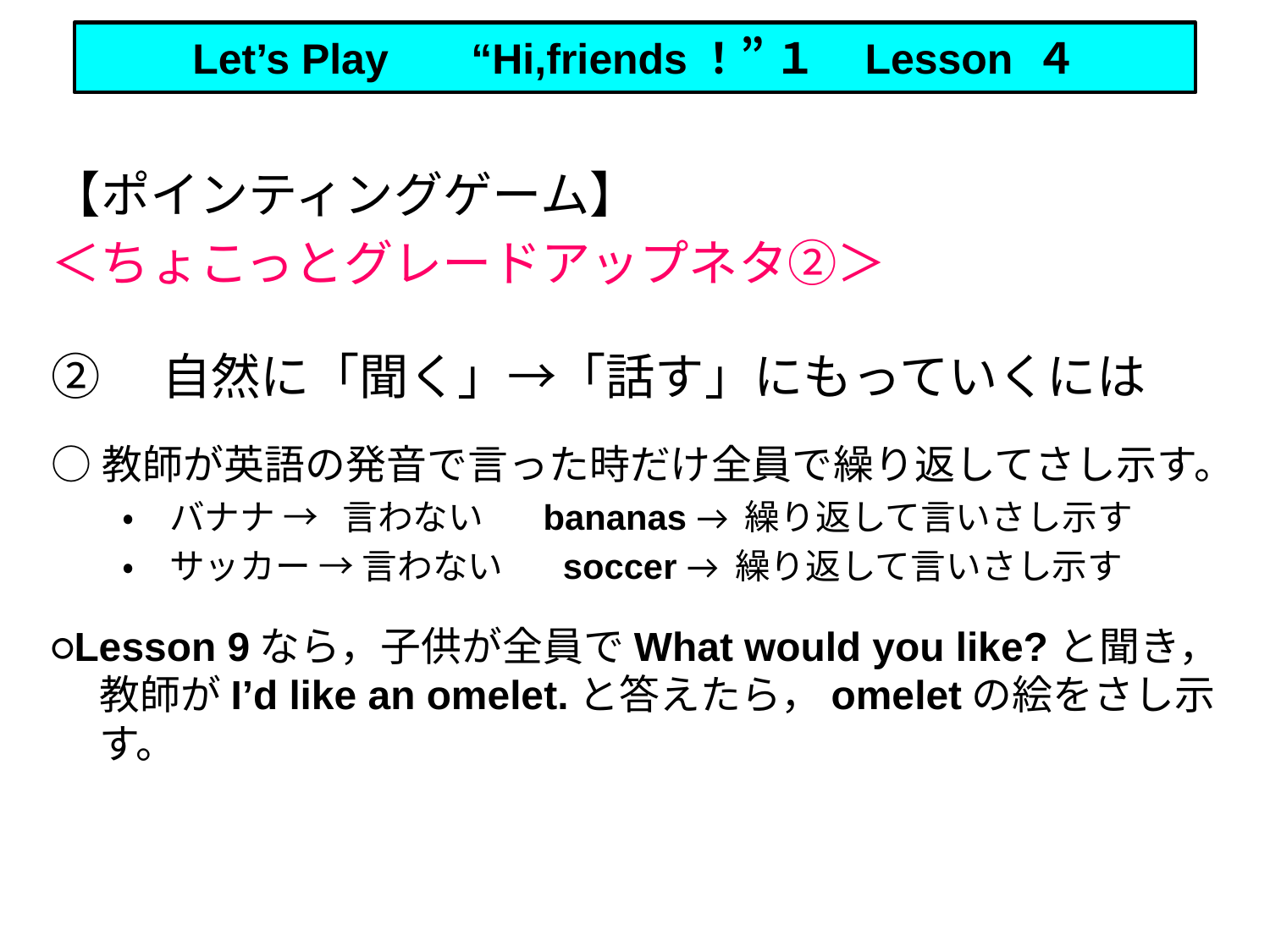

Let’s Play       “Hi,friends！” １    Lesson ４
【ポインティングゲーム】
＜ちょこっとグレードアップネタ②＞

②　自然に「聞く」→「話す」にもっていくには

○教師が英語の発音で言った時だけ全員で繰り返してさし示す。
　　・　バナナ →   言わない  　bananas → 繰り返して言いさし示す
　　・　サッカー → 言わない　  soccer → 繰り返して言いさし示す

○Lesson 9なら，子供が全員でWhat would you like?と聞き，教師がI’d like an omelet.と答えたら，omeletの絵をさし示す。